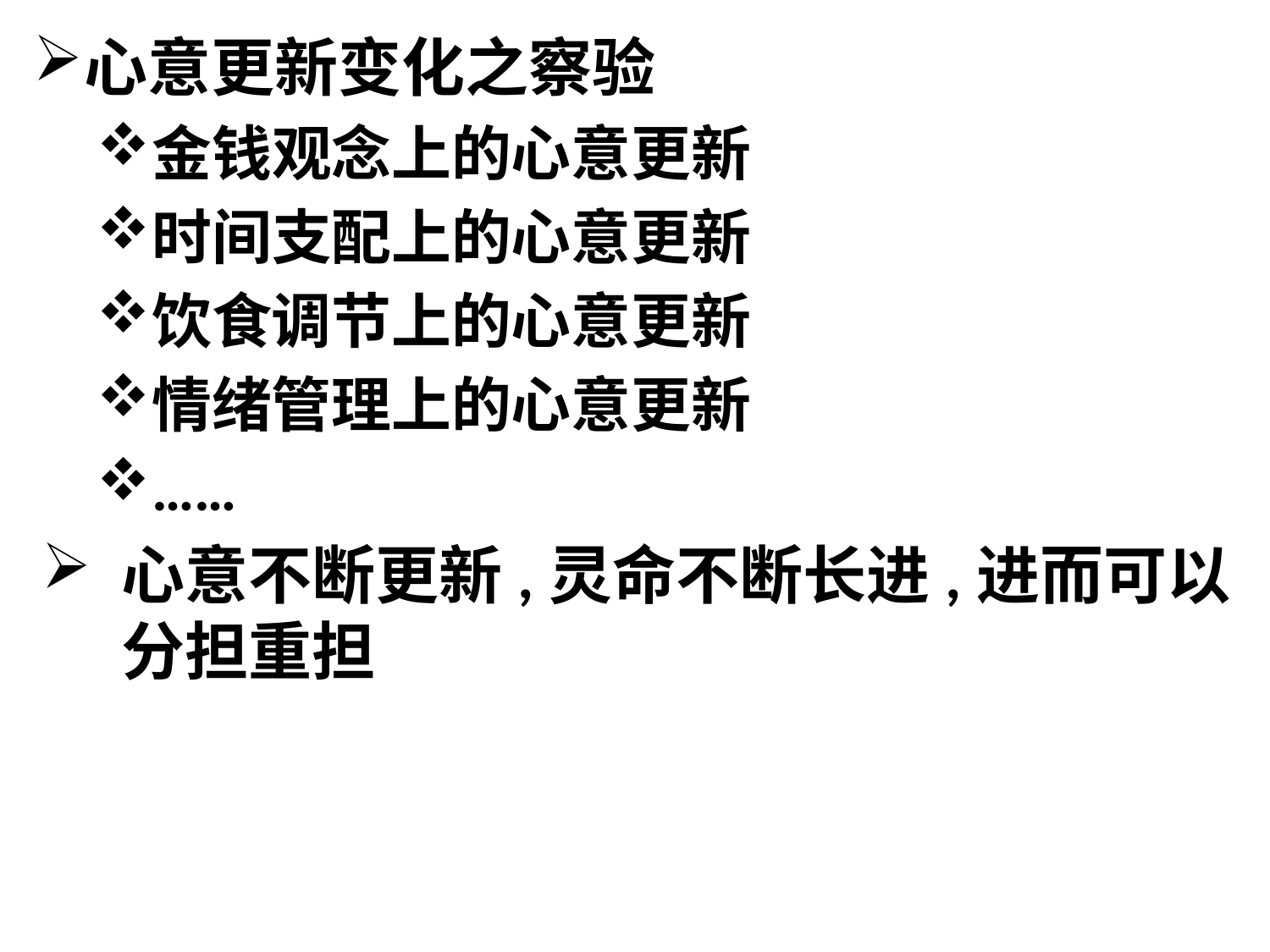

心意更新变化之察验
金钱观念上的心意更新
时间支配上的心意更新
饮食调节上的心意更新
情绪管理上的心意更新
……
心意不断更新,灵命不断长进,进而可以分担重担